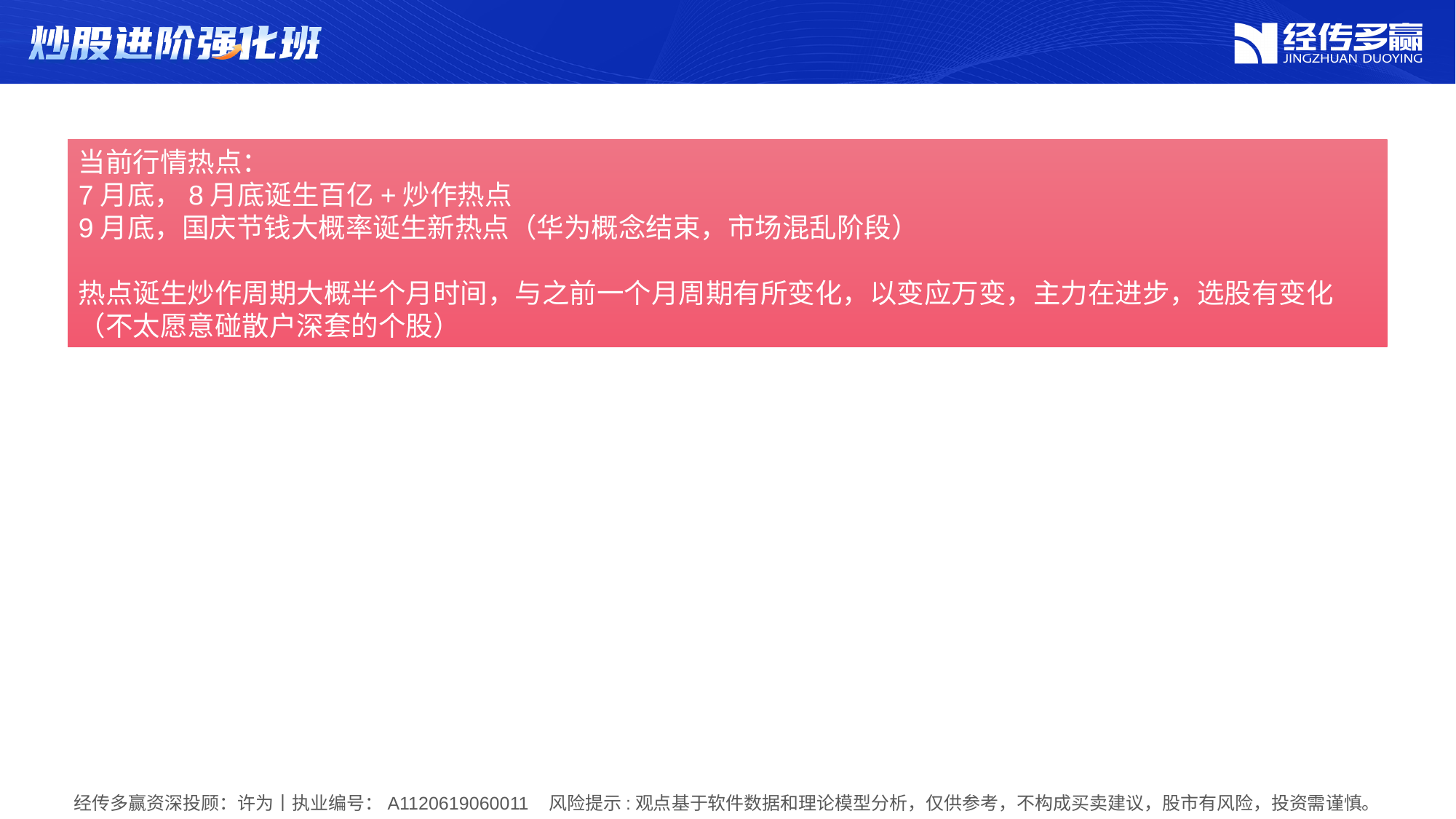

当前行情热点：
7月底，8月底诞生百亿+炒作热点
9月底，国庆节钱大概率诞生新热点（华为概念结束，市场混乱阶段）

热点诞生炒作周期大概半个月时间，与之前一个月周期有所变化，以变应万变，主力在进步，选股有变化（不太愿意碰散户深套的个股）